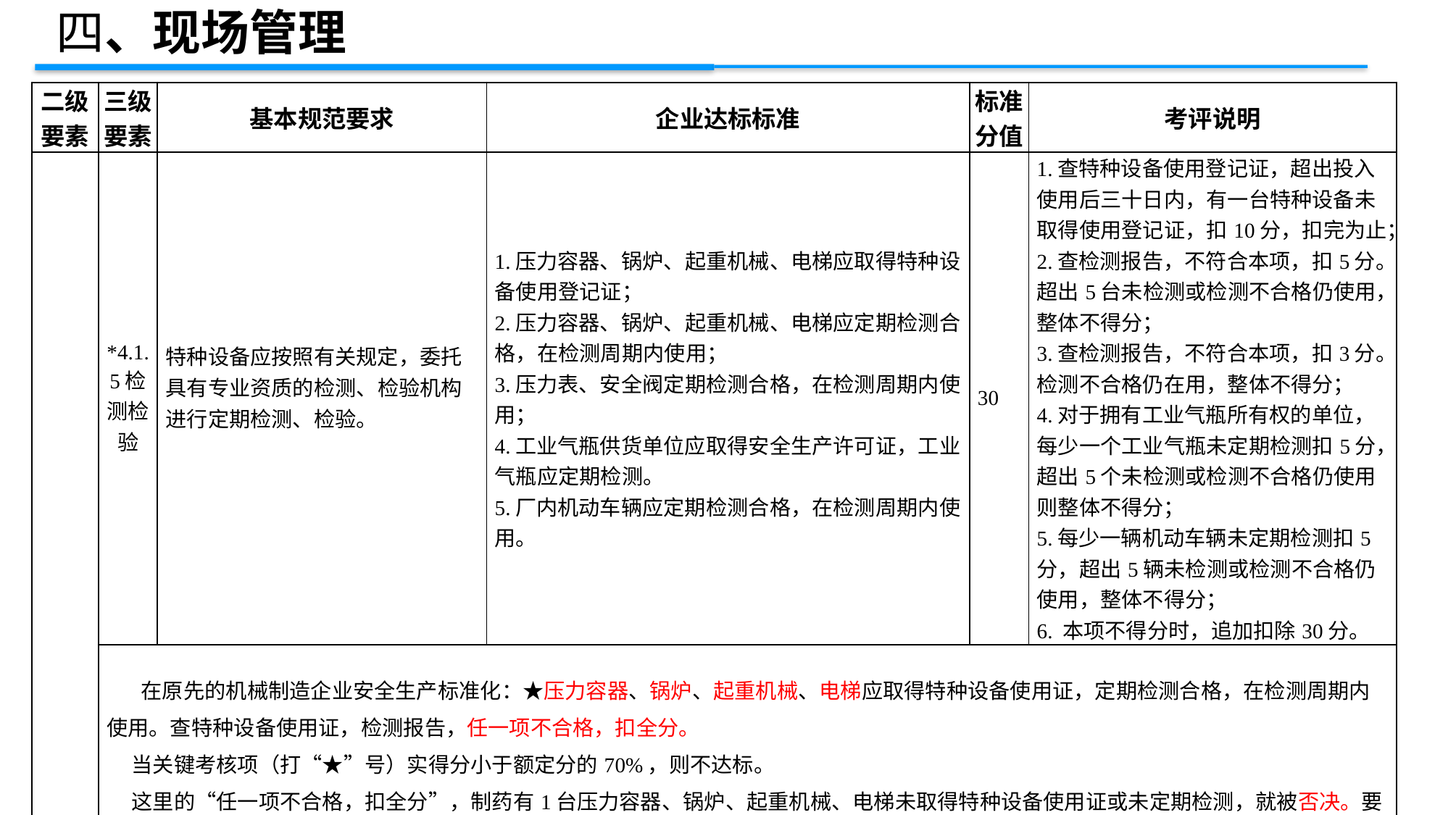

四、现场管理

| 二级 要素 | 三级 要素 | 基本规范要求 | 企业达标标准 | 标准 分值 | 考评说明 |
| --- | --- | --- | --- | --- | --- |
|  | \*4.1.5检测检验 | 特种设备应按照有关规定，委托具有专业资质的检测、检验机构进行定期检测、检验。 | 1.压力容器、锅炉、起重机械、电梯应取得特种设备使用登记证； 2.压力容器、锅炉、起重机械、电梯应定期检测合格，在检测周期内使用； 3.压力表、安全阀定期检测合格，在检测周期内使用； 4.工业气瓶供货单位应取得安全生产许可证，工业气瓶应定期检测。 5.厂内机动车辆应定期检测合格，在检测周期内使用。 | 30 | 1.查特种设备使用登记证，超出投入使用后三十日内，有一台特种设备未取得使用登记证，扣10分，扣完为止； 2.查检测报告，不符合本项，扣5分。超出5台未检测或检测不合格仍使用，整体不得分； 3.查检测报告，不符合本项，扣3分。检测不合格仍在用，整体不得分； 4.对于拥有工业气瓶所有权的单位，每少一个工业气瓶未定期检测扣5分，超出5个未检测或检测不合格仍使用则整体不得分； 5.每少一辆机动车辆未定期检测扣5分，超出5辆未检测或检测不合格仍使用，整体不得分； 6. 本项不得分时，追加扣除30分。 |
|  | 在原先的机械制造企业安全生产标准化：★压力容器、锅炉、起重机械、电梯应取得特种设备使用证，定期检测合格，在检测周期内使用。查特种设备使用证，检测报告，任一项不合格，扣全分。 当关键考核项（打“★”号）实得分小于额定分的70%，则不达标。 这里的“任一项不合格，扣全分”，制药有1台压力容器、锅炉、起重机械、电梯未取得特种设备使用证或未定期检测，就被否决。要求过于严格，打击面过广。 现在改为按设备台数取证、检测，当整体不得分后，追加扣除30分。在评审力度上适当宽松。 |  |  |  |  |